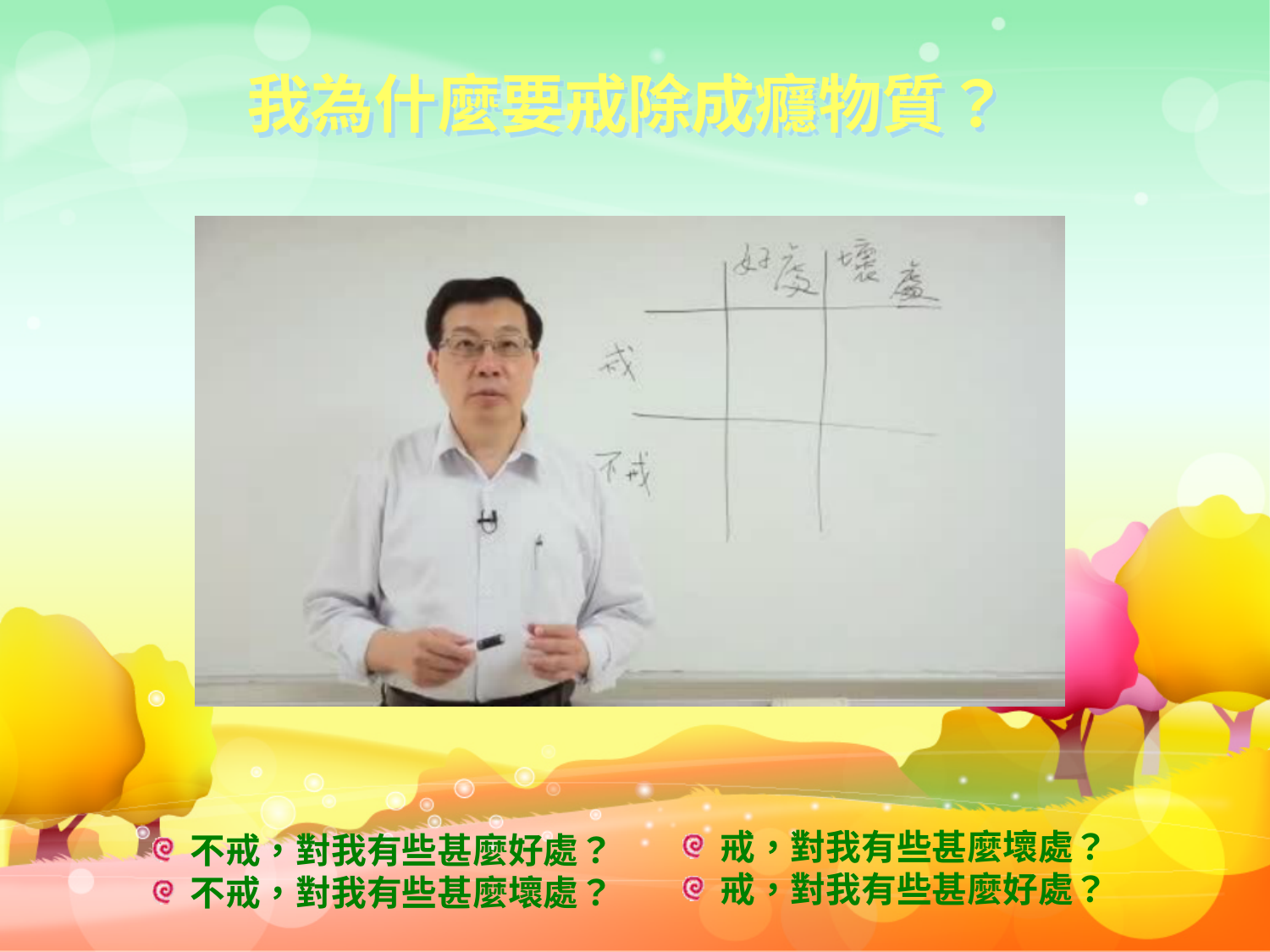

我為什麼要戒除成癮物質？
戒，對我有些甚麼壞處？
戒，對我有些甚麼好處？
不戒，對我有些甚麼好處？
不戒，對我有些甚麼壞處？